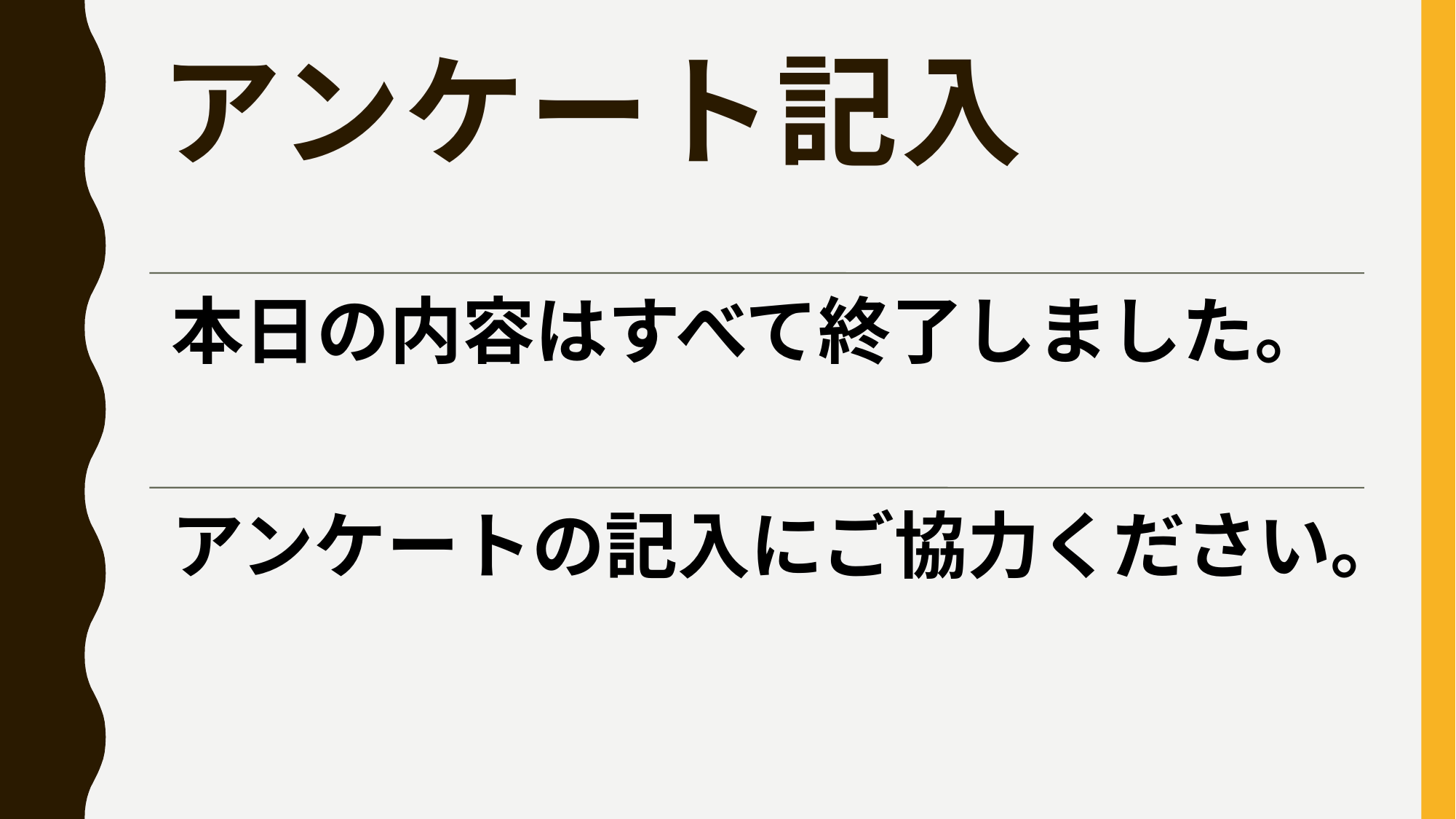

# アンケート記入
本日の内容はすべて終了しました。
アンケートの記入にご協力ください。